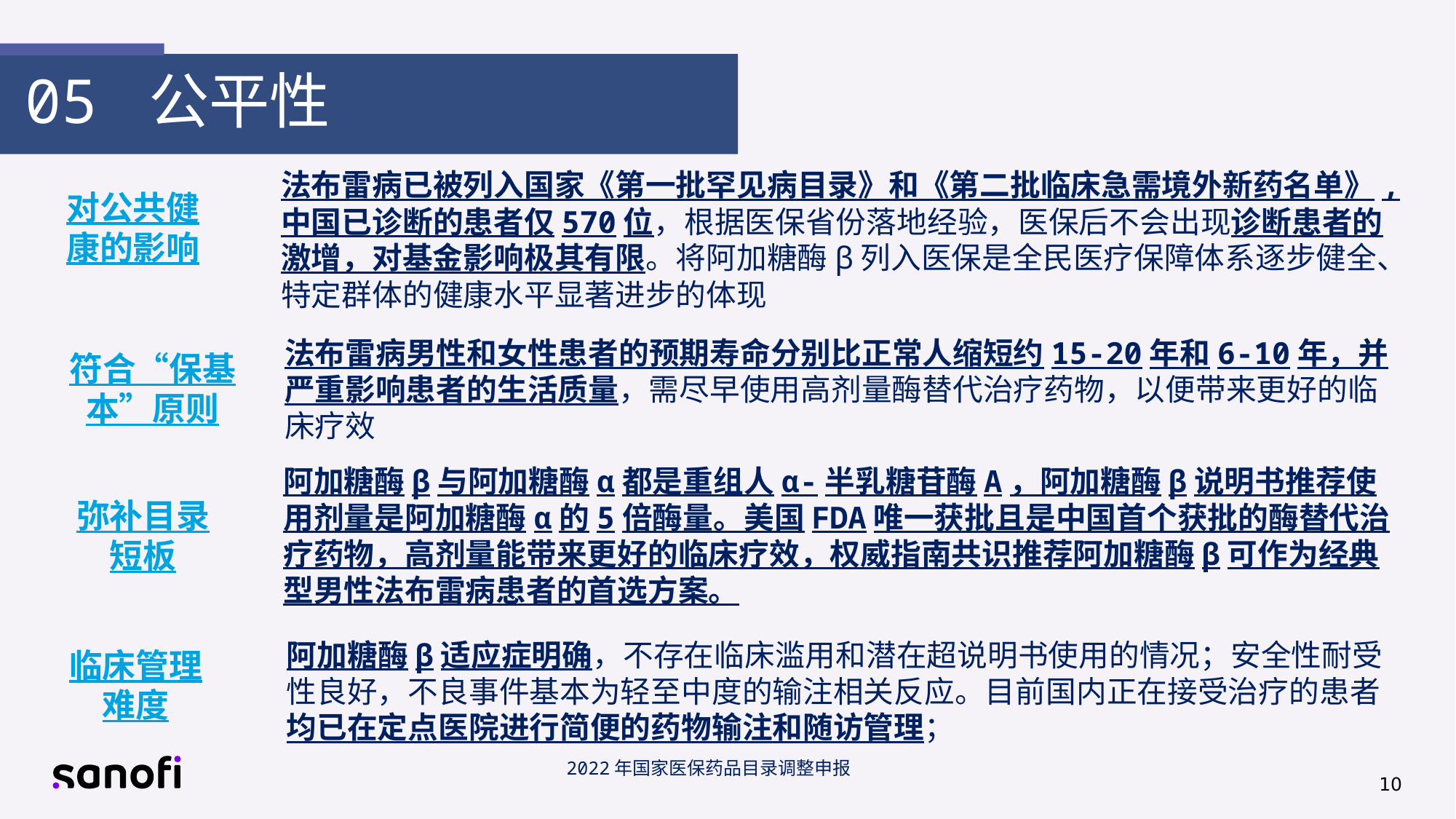

05 公平性
法布雷病已被列入国家《第一批罕见病目录》和《第二批临床急需境外新药名单》,中国已诊断的患者仅570位，根据医保省份落地经验，医保后不会出现诊断患者的激增，对基金影响极其有限。将阿加糖酶β列入医保是全民医疗保障体系逐步健全、特定群体的健康水平显著进步的体现
对公共健康的影响
法布雷病男性和女性患者的预期寿命分别比正常人缩短约15-20年和6-10年，并严重影响患者的生活质量，需尽早使用高剂量酶替代治疗药物，以便带来更好的临床疗效
符合“保基本”原则
阿加糖酶β与阿加糖酶α都是重组人α-半乳糖苷酶A，阿加糖酶β说明书推荐使用剂量是阿加糖酶α的5倍酶量。美国FDA唯一获批且是中国首个获批的酶替代治疗药物，高剂量能带来更好的临床疗效，权威指南共识推荐阿加糖酶β可作为经典型男性法布雷病患者的首选方案。
弥补目录短板
阿加糖酶β适应症明确，不存在临床滥用和潜在超说明书使用的情况；安全性耐受性良好，不良事件基本为轻至中度的输注相关反应。目前国内正在接受治疗的患者均已在定点医院进行简便的药物输注和随访管理；
临床管理难度
10